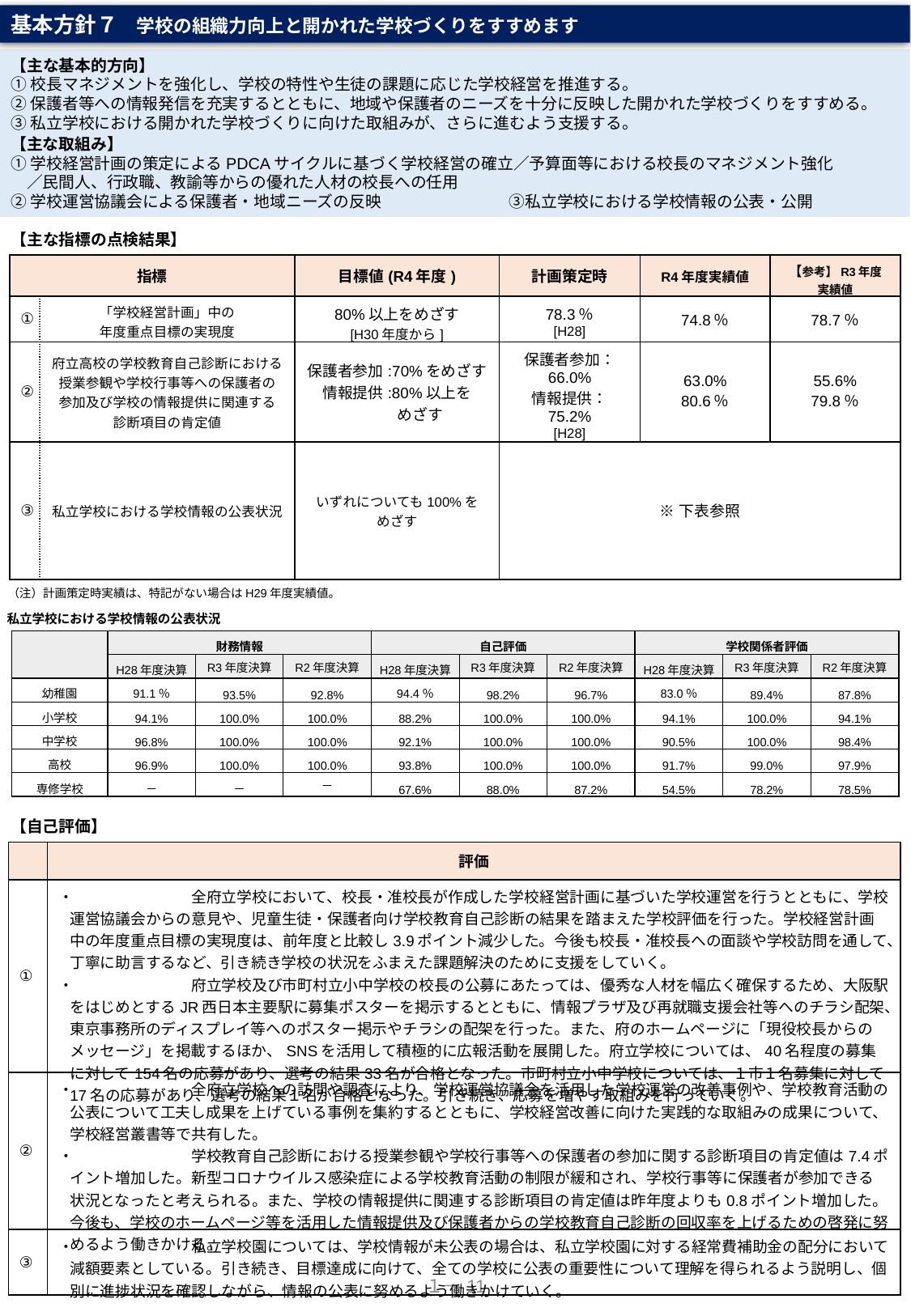

基本方針７　学校の組織力向上と開かれた学校づくりをすすめます
【主な基本的方向】
①校長マネジメントを強化し、学校の特性や生徒の課題に応じた学校経営を推進する。
②保護者等への情報発信を充実するとともに、地域や保護者のニーズを十分に反映した開かれた学校づくりをすすめる。
③私立学校における開かれた学校づくりに向けた取組みが、さらに進むよう支援する。

【主な取組み】
①学校経営計画の策定によるPDCAサイクルに基づく学校経営の確立／予算面等における校長のマネジメント強化
　／民間人、行政職、教諭等からの優れた人材の校長への任用
②学校運営協議会による保護者・地域ニーズの反映　　　　　　　　③私立学校における学校情報の公表・公開
【主な指標の点検結果】
| 指標 |  | 目標値(R4年度) | 計画策定時 | R4年度実績値 | 【参考】R3年度 実績値 |
| --- | --- | --- | --- | --- | --- |
| ① | 「学校経営計画」中の 年度重点目標の実現度 | 80%以上をめざす [H30年度から] | 78.3％ [H28] | 74.8％ | 78.7％ |
| ② | 府立高校の学校教育自己診断における 授業参観や学校行事等への保護者の 参加及び学校の情報提供に関連する 診断項目の肯定値 | 保護者参加:70%をめざす 情報提供:80%以上を 　　　めざす | 保護者参加： 66.0% 情報提供： 75.2% [H28] | 63.0% 80.6％ | 55.6% 79.8％ |
| ③ | 私立学校における学校情報の公表状況 | いずれについても100%を めざす | ※下表参照 |  |  |
（注）計画策定時実績は、特記がない場合はH29年度実績値。
私立学校における学校情報の公表状況
|  | 財務情報 |  |  | 自己評価 |  |  | 学校関係者評価 |  |  |
| --- | --- | --- | --- | --- | --- | --- | --- | --- | --- |
|  | H28年度決算 | R3年度決算 | R2年度決算 | H28年度決算 | R3年度決算 | R2年度決算 | H28年度決算 | R3年度決算 | R2年度決算 |
| 幼稚園 | 91.1％ | 93.5% | 92.8% | 94.4％ | 98.2% | 96.7% | 83.0％ | 89.4% | 87.8% |
| 小学校 | 94.1% | 100.0% | 100.0% | 88.2% | 100.0% | 100.0% | 94.1% | 100.0% | 94.1% |
| 中学校 | 96.8% | 100.0% | 100.0% | 92.1% | 100.0% | 100.0% | 90.5% | 100.0% | 98.4% |
| 高校 | 96.9% | 100.0% | 100.0% | 93.8% | 100.0% | 100.0% | 91.7% | 99.0% | 97.9% |
| 専修学校 | － | － | － | 67.6% | 88.0% | 87.2% | 54.5% | 78.2% | 78.5% |
【自己評価】
|  | 評価 |
| --- | --- |
| ① | ・ 全府立学校において、校長・准校長が作成した学校経営計画に基づいた学校運営を行うとともに、学校運営協議会からの意見や、児童生徒・保護者向け学校教育自己診断の結果を踏まえた学校評価を行った。学校経営計画中の年度重点目標の実現度は、前年度と比較し3.9ポイント減少した。今後も校長・准校長への面談や学校訪問を通して、丁寧に助言するなど、引き続き学校の状況をふまえた課題解決のために支援をしていく。 ・ 府立学校及び市町村立小中学校の校長の公募にあたっては、優秀な人材を幅広く確保するため、大阪駅をはじめとするJR西日本主要駅に募集ポスターを掲示するとともに、情報プラザ及び再就職支援会社等へのチラシ配架、東京事務所のディスプレイ等へのポスター掲示やチラシの配架を行った。また、府のホームページに「現役校長からのメッセージ」を掲載するほか、SNSを活用して積極的に広報活動を展開した。府立学校については、40名程度の募集に対して154名の応募があり、選考の結果33名が合格となった。市町村立小中学校については、１市１名募集に対して17名の応募があり、選考の結果１名が合格となった。引き続き、応募を増やす取組みを行っていく。 |
| ② | ・ 全府立学校への訪問や調査により、学校運営協議会を活用した学校運営の改善事例や、学校教育活動の公表について工夫し成果を上げている事例を集約するとともに、学校経営改善に向けた実践的な取組みの成果について、学校経営叢書等で共有した。 ・ 学校教育自己診断における授業参観や学校行事等への保護者の参加に関する診断項目の肯定値は7.4ポイント増加した。新型コロナウイルス感染症による学校教育活動の制限が緩和され、学校行事等に保護者が参加できる状況となったと考えられる。また、学校の情報提供に関連する診断項目の肯定値は昨年度よりも0.8ポイント増加した。今後も、学校のホームページ等を活用した情報提供及び保護者からの学校教育自己診断の回収率を上げるための啓発に努めるよう働きかける。 |
| ③ | ・ 私立学校園については、学校情報が未公表の場合は、私立学校園に対する経常費補助金の配分において減額要素としている。引き続き、目標達成に向けて、全ての学校に公表の重要性について理解を得られるよう説明し、個別に進捗状況を確認しながら、情報の公表に努めるよう働きかけていく。 |
１－11